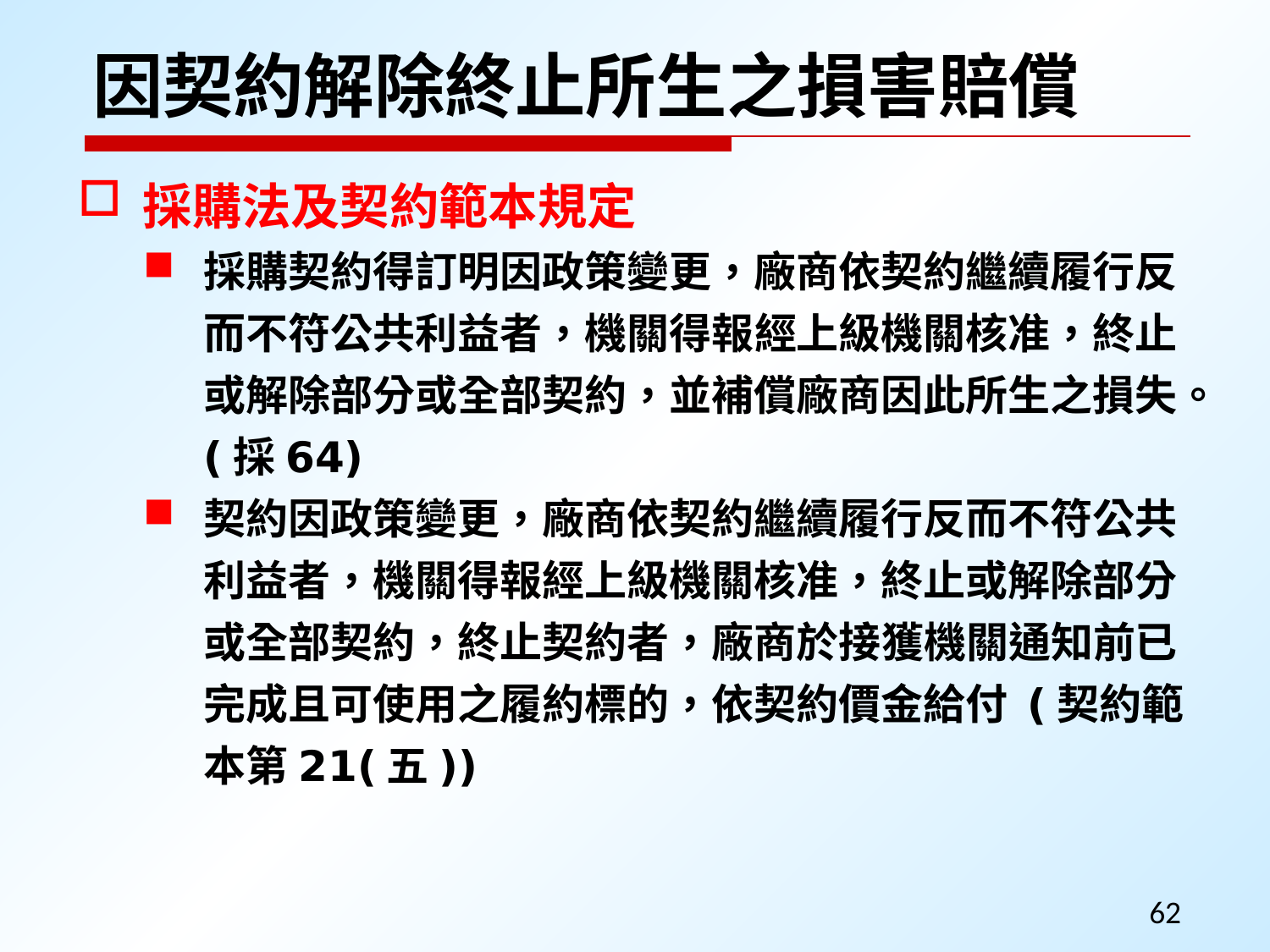

# 因契約解除終止所生之損害賠償
採購法及契約範本規定
採購契約得訂明因政策變更，廠商依契約繼續履行反而不符公共利益者，機關得報經上級機關核准，終止或解除部分或全部契約，並補償廠商因此所生之損失。(採64)
契約因政策變更，廠商依契約繼續履行反而不符公共利益者，機關得報經上級機關核准，終止或解除部分或全部契約，終止契約者，廠商於接獲機關通知前已完成且可使用之履約標的，依契約價金給付 (契約範本第21(五))